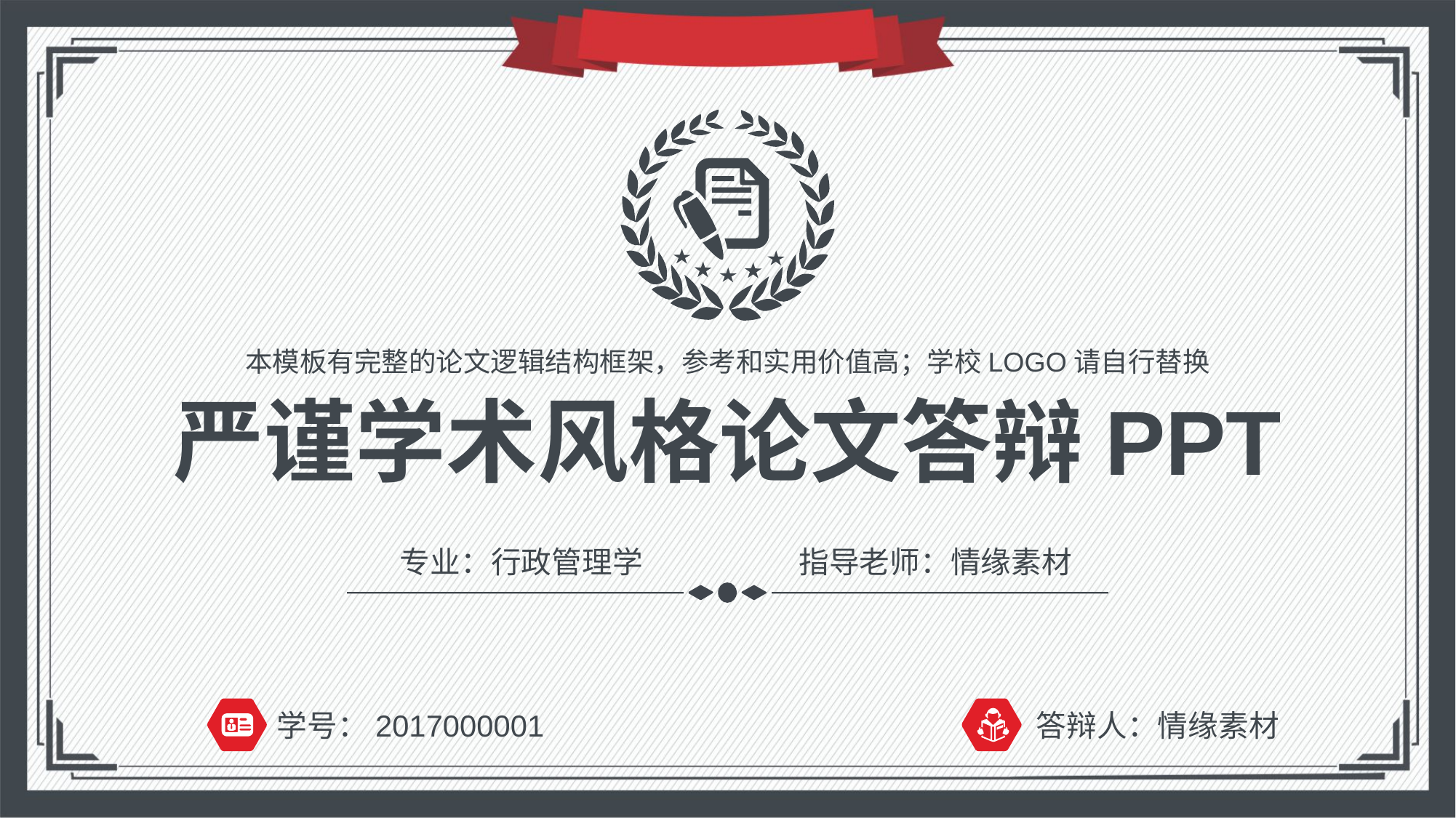

本模板有完整的论文逻辑结构框架，参考和实用价值高；学校LOGO请自行替换
严谨学术风格论文答辩PPT
专业：行政管理学
指导老师：情缘素材

学号：2017000001
答辩人：情缘素材